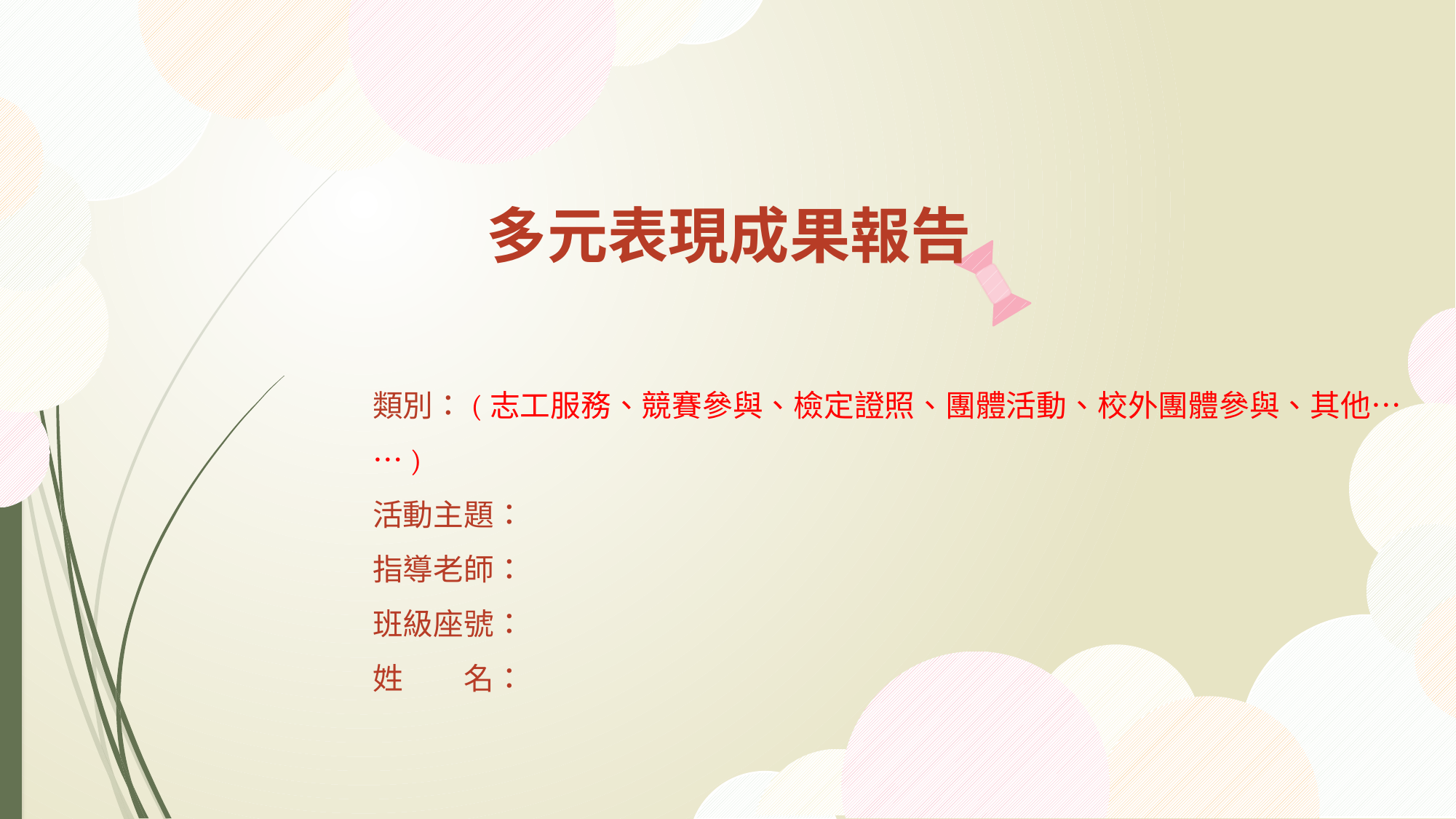

多元表現成果報告

類別：(志工服務、競賽參與、檢定證照、團體活動、校外團體參與、其他……)
活動主題：
指導老師：
班級座號：
姓　　名：